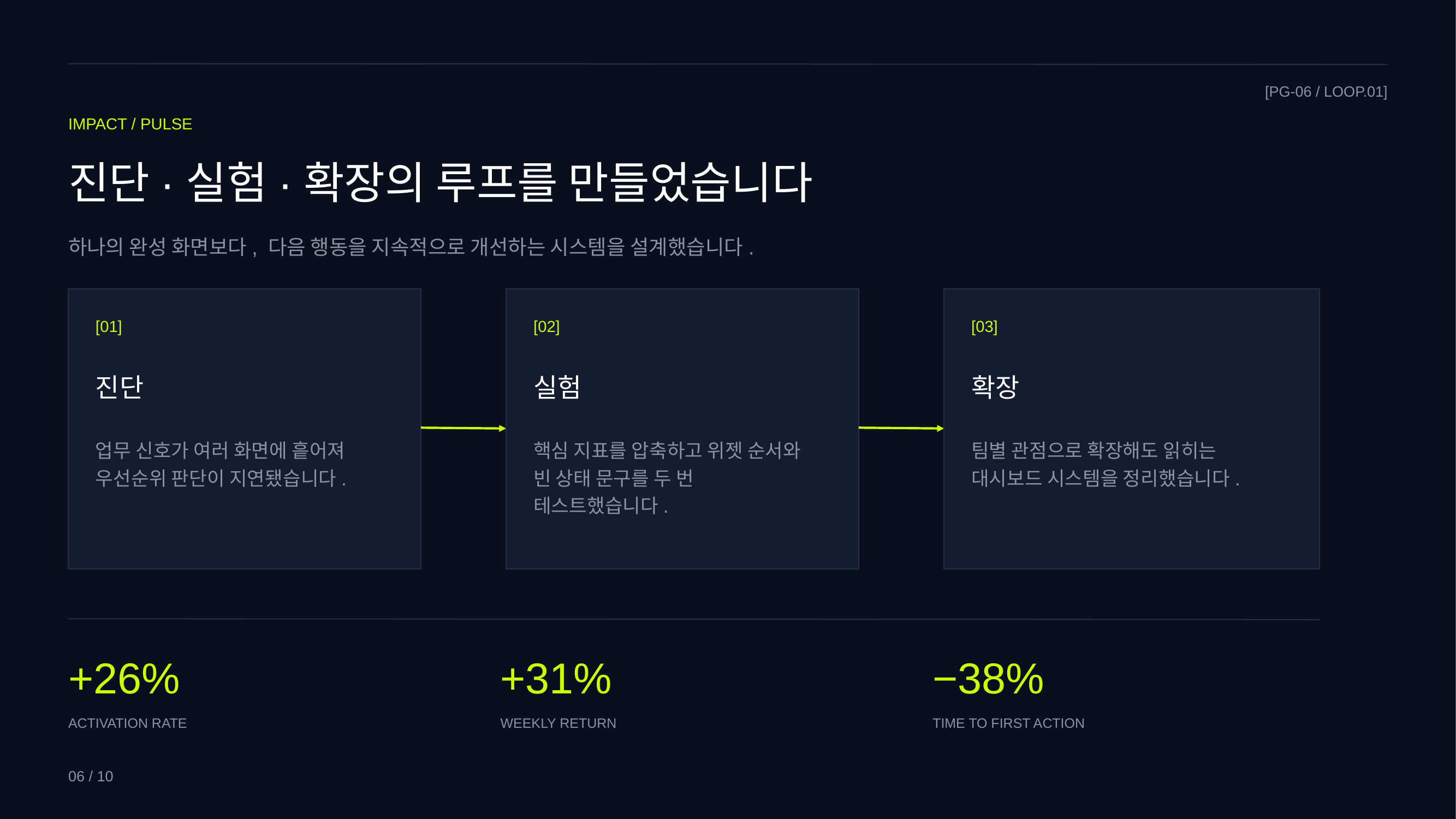

[PG-06 / LOOP.01]
IMPACT / PULSE
진단·실험·확장의 루프를 만들었습니다
하나의 완성 화면보다, 다음 행동을 지속적으로 개선하는 시스템을 설계했습니다.

[01]
[02]
[03]
진단
실험
확장

업무 신호가 여러 화면에 흩어져
우선순위 판단이 지연됐습니다.
핵심 지표를 압축하고 위젯 순서와
빈 상태 문구를 두 번 테스트했습니다.
팀별 관점으로 확장해도 읽히는
대시보드 시스템을 정리했습니다.

+26%
+31%
−38%
ACTIVATION RATE
WEEKLY RETURN
TIME TO FIRST ACTION
06 / 10